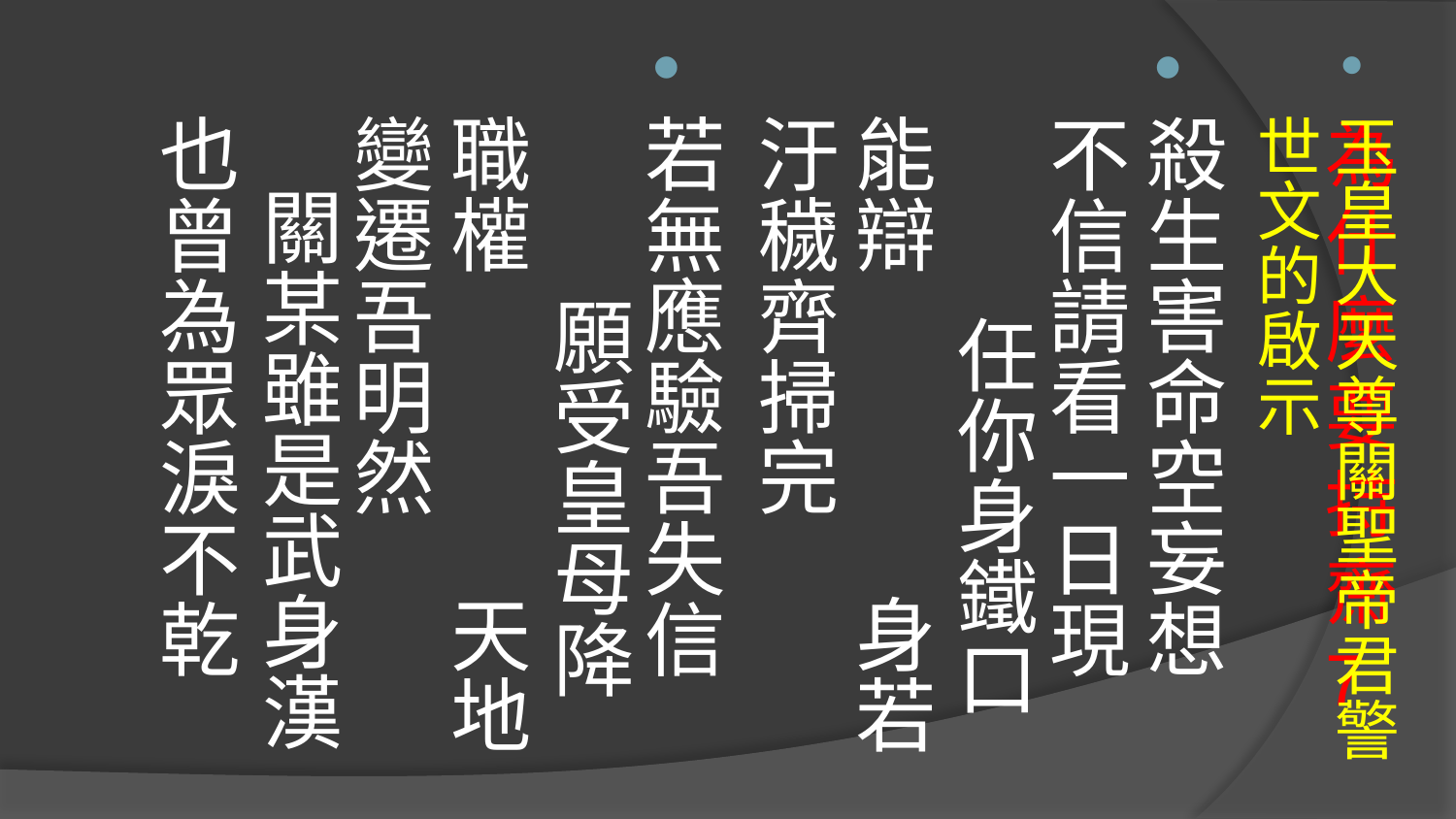

玉皇大天尊關聖帝君警世文的啟示
殺生害命空妄想  不信請看一日現　            任你身鐵口能辯　             身若汙穢齊掃完
若無應驗吾失信　           願受皇母降職權　             天地變遷吾明然　              關某雖是武身漢
也曾為眾淚不乾

# 為什麼要持齋7